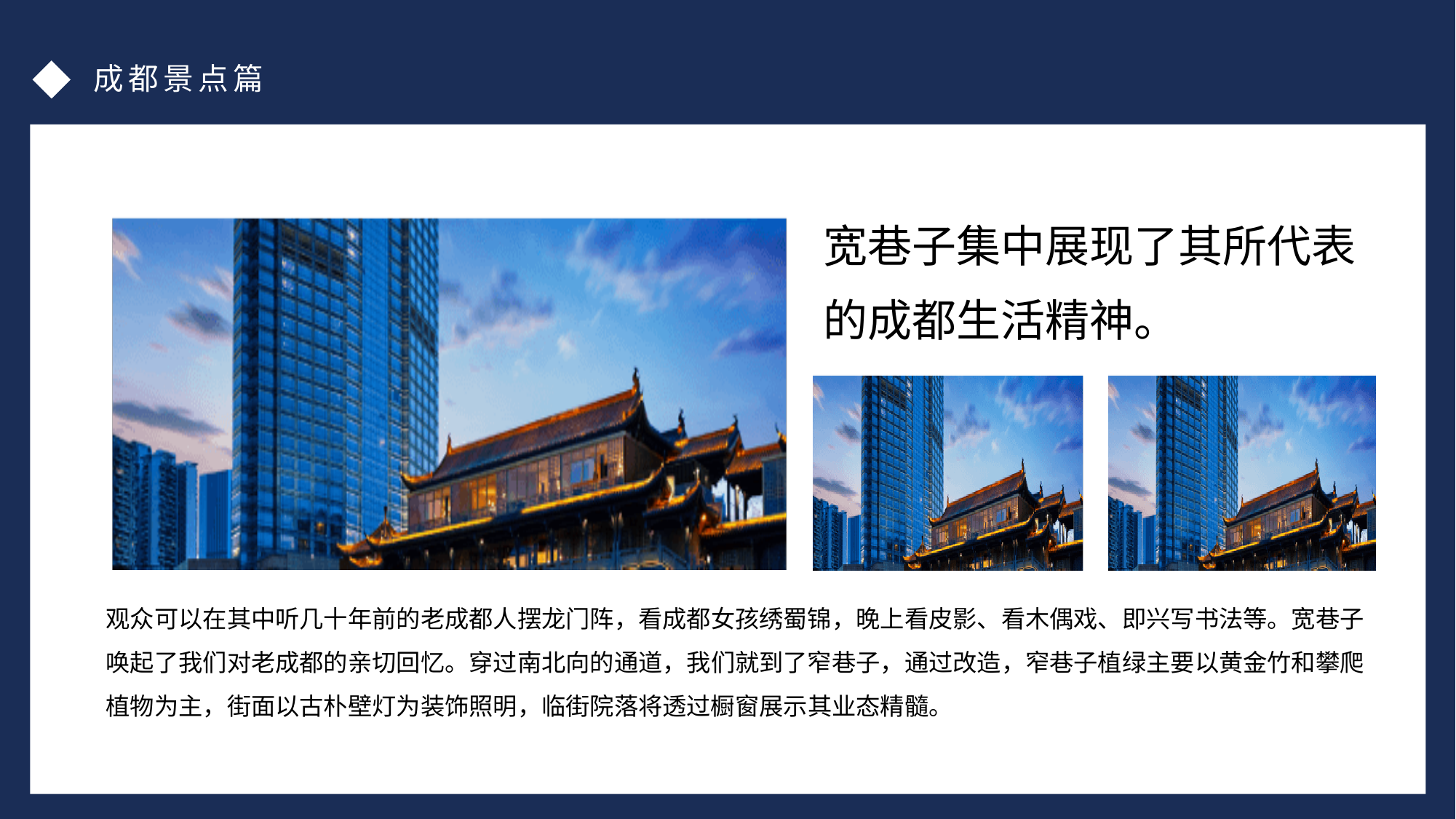

成都景点篇

宽巷子集中展现了其所代表的成都生活精神。

观众可以在其中听几十年前的老成都人摆龙门阵，看成都女孩绣蜀锦，晚上看皮影、看木偶戏、即兴写书法等。宽巷子唤起了我们对老成都的亲切回忆。穿过南北向的通道，我们就到了窄巷子，通过改造，窄巷子植绿主要以黄金竹和攀爬植物为主，街面以古朴壁灯为装饰照明，临街院落将透过橱窗展示其业态精髓。